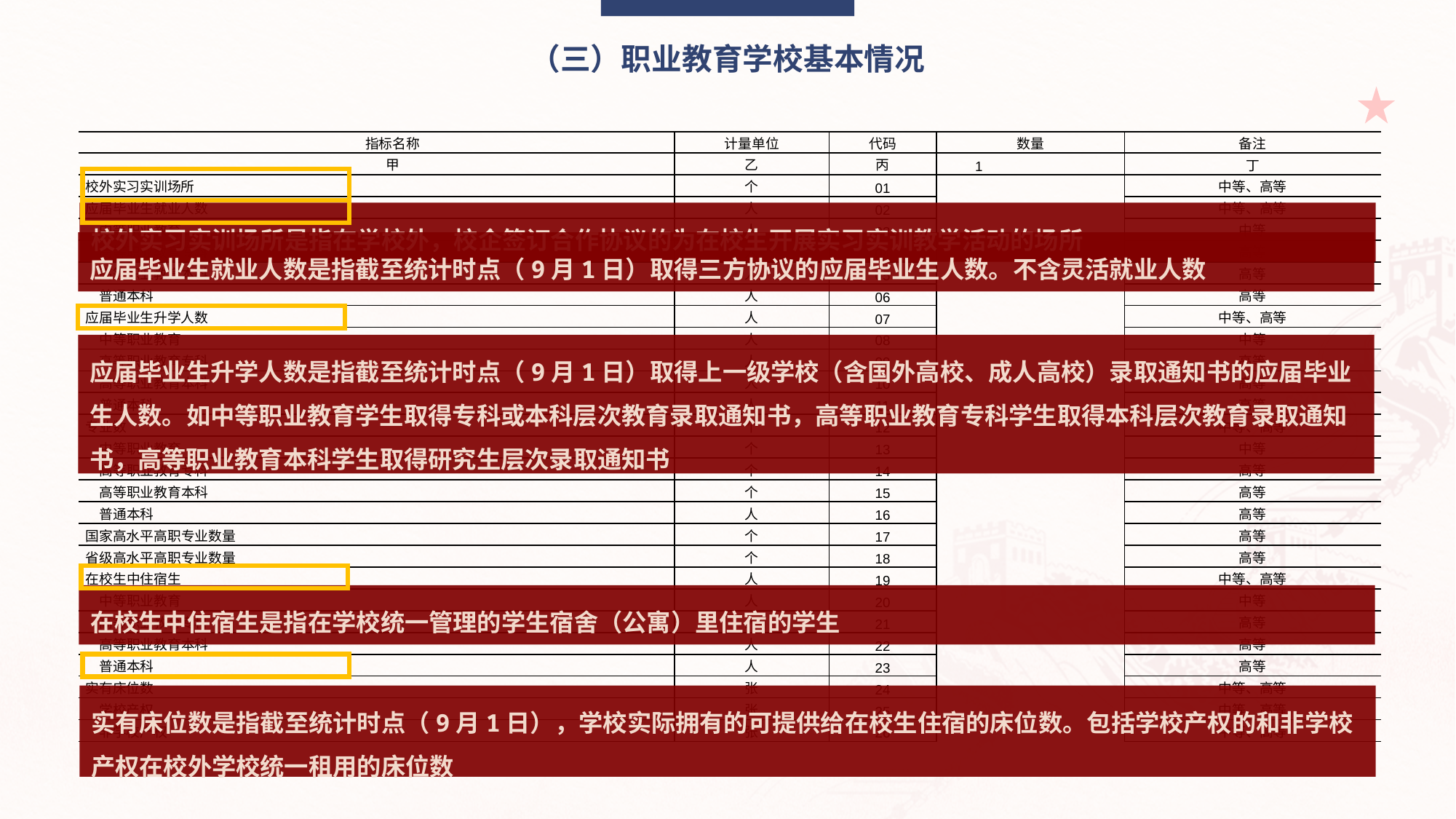

（三）职业教育学校基本情况
| 指标名称 | 计量单位 | 代码 | 数量 | 备注 |
| --- | --- | --- | --- | --- |
| 甲 | 乙 | 丙 | 1 | 丁 |
| 校外实习实训场所 | 个 | 01 |  | 中等、高等 |
| 应届毕业生就业人数 | 人 | 02 |  | 中等、高等 |
| 中等职业教育 | 人 | 03 |  | 中等 |
| 高等职业教育专科 | 人 | 04 |  | 高等 |
| 高等职业教育本科 | 人 | 05 |  | 高等 |
| 普通本科 | 人 | 06 |  | 高等 |
| 应届毕业生升学人数 | 人 | 07 |  | 中等、高等 |
| 中等职业教育 | 人 | 08 |  | 中等 |
| 高等职业教育专科 | 人 | 09 |  | 高等 |
| 高等职业教育本科 | 人 | 10 |  | 高等 |
| 普通本科 | 人 | 11 |  | 高等 |
| 专业数 | 个 | 12 |  | 中等、高等 |
| 中等职业教育 | 个 | 13 |  | 中等 |
| 高等职业教育专科 | 个 | 14 |  | 高等 |
| 高等职业教育本科 | 个 | 15 |  | 高等 |
| 普通本科 | 人 | 16 |  | 高等 |
| 国家高水平高职专业数量 | 个 | 17 |  | 高等 |
| 省级高水平高职专业数量 | 个 | 18 |  | 高等 |
| 在校生中住宿生 | 人 | 19 |  | 中等、高等 |
| 中等职业教育 | 人 | 20 |  | 中等 |
| 高等职业教育专科 | 人 | 21 |  | 高等 |
| 高等职业教育本科 | 人 | 22 |  | 高等 |
| 普通本科 | 人 | 23 |  | 高等 |
| 实有床位数 | 张 | 24 |  | 中等、高等 |
| 学校产权 | 张 | 25 |  | 中等、高等 |
| 非学校产权 | 张 | 26 |  | 中等、高等 |

校外实习实训场所是指在学校外，校企签订合作协议的为在校生开展实习实训教学活动的场所

应届毕业生就业人数是指截至统计时点（9月1日）取得三方协议的应届毕业生人数。不含灵活就业人数

应届毕业生升学人数是指截至统计时点（9月1日）取得上一级学校（含国外高校、成人高校）录取通知书的应届毕业生人数。如中等职业教育学生取得专科或本科层次教育录取通知书，高等职业教育专科学生取得本科层次教育录取通知书，高等职业教育本科学生取得研究生层次录取通知书

在校生中住宿生是指在学校统一管理的学生宿舍（公寓）里住宿的学生

实有床位数是指截至统计时点（9月1日），学校实际拥有的可提供给在校生住宿的床位数。包括学校产权的和非学校产权在校外学校统一租用的床位数